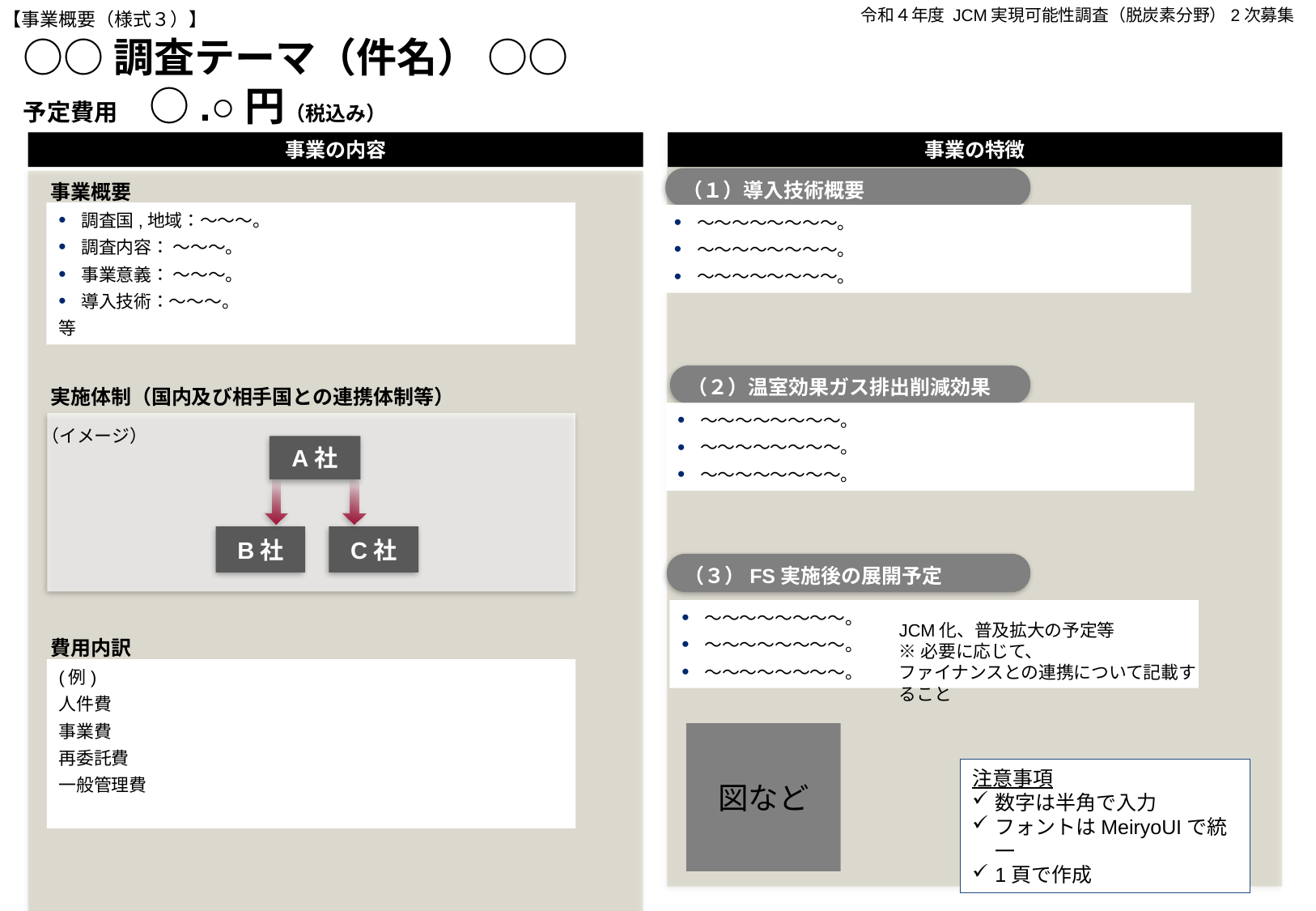

令和４年度 JCM実現可能性調査（脱炭素分野）2次募集
【事業概要（様式３）】
○○調査テーマ（件名） ○○
予定費用　 ○.○円（税込み）
事業の内容
事業の特徴

（１）導入技術概要

事業概要

調査国,地域：～～～。
調査内容： ～～～。
事業意義： ～～～。
導入技術：～～～。
等
～～～～～～～～。
～～～～～～～～。
～～～～～～～～。
（２）温室効果ガス排出削減効果
実施体制（国内及び相手国との連携体制等）
～～～～～～～～。
～～～～～～～～。
～～～～～～～～。

（イメージ）
A社

C社
B社
（３）FS実施後の展開予定
～～～～～～～～。
～～～～～～～～。
～～～～～～～～。
JCM化、普及拡大の予定等
※必要に応じて、
ファイナンスとの連携について記載すること
費用内訳

(例)
人件費
事業費
再委託費
一般管理費

図など
注意事項
数字は半角で入力
フォントはMeiryoUIで統一
1頁で作成